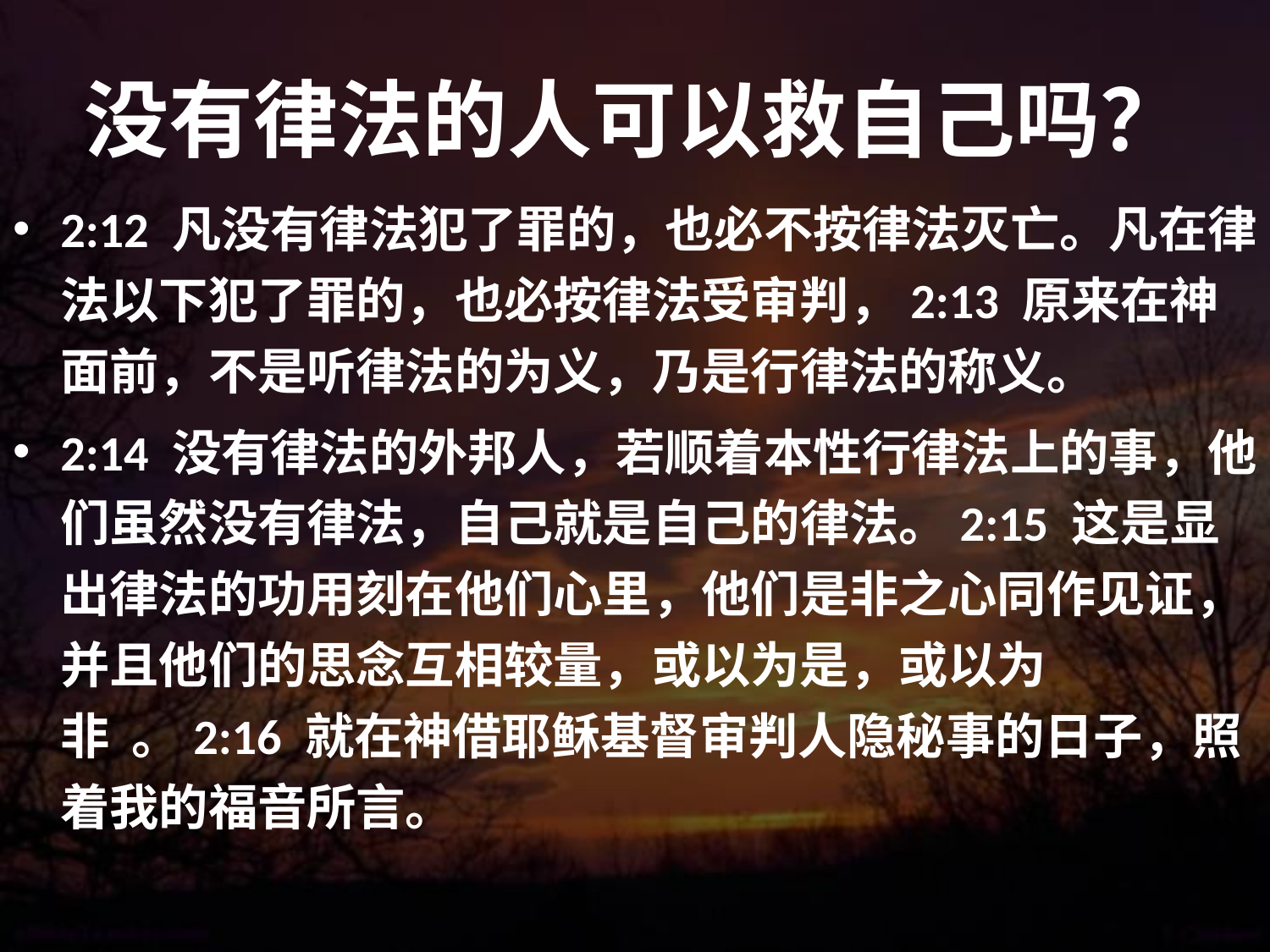

# 没有律法的人可以救自己吗？
2:12 凡没有律法犯了罪的，也必不按律法灭亡。凡在律法以下犯了罪的，也必按律法受审判，2:13 原来在神面前，不是听律法的为义，乃是行律法的称义。
2:14 没有律法的外邦人，若顺着本性行律法上的事，他们虽然没有律法，自己就是自己的律法。2:15 这是显出律法的功用刻在他们心里，他们是非之心同作见证，并且他们的思念互相较量，或以为是，或以为非  。2:16 就在神借耶稣基督审判人隐秘事的日子，照着我的福音所言。